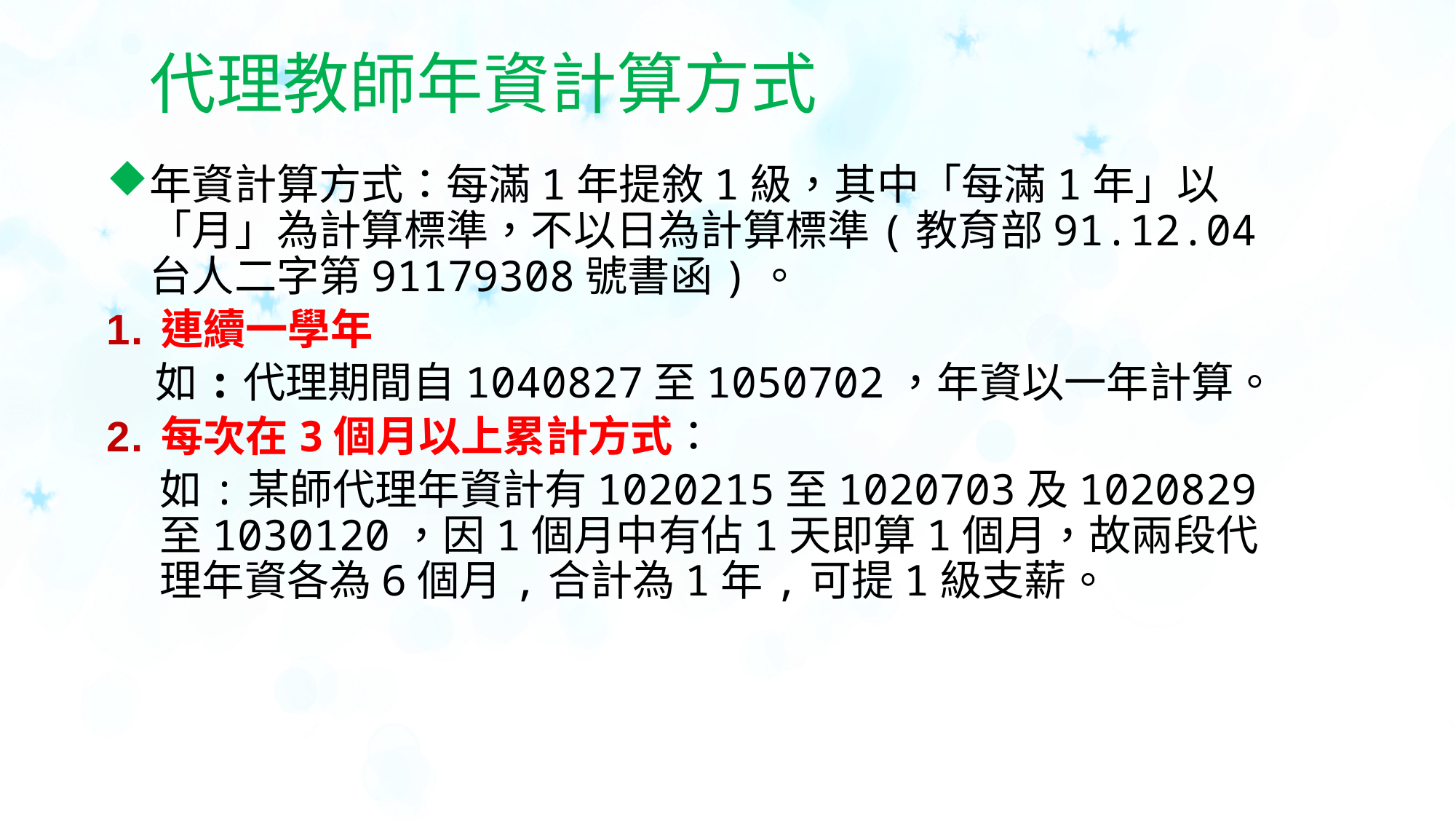

# 代理教師年資計算方式
年資計算方式：每滿1年提敘1級，其中「每滿1年」以「月」為計算標準，不以日為計算標準(教育部91.12.04台人二字第91179308號書函)。
連續一學年
    如:代理期間自1040827至1050702，年資以一年計算。
每次在3個月以上累計方式：
如:某師代理年資計有1020215至1020703及1020829至1030120，因1個月中有佔1天即算1個月，故兩段代理年資各為6個月,合計為1年,可提1級支薪。